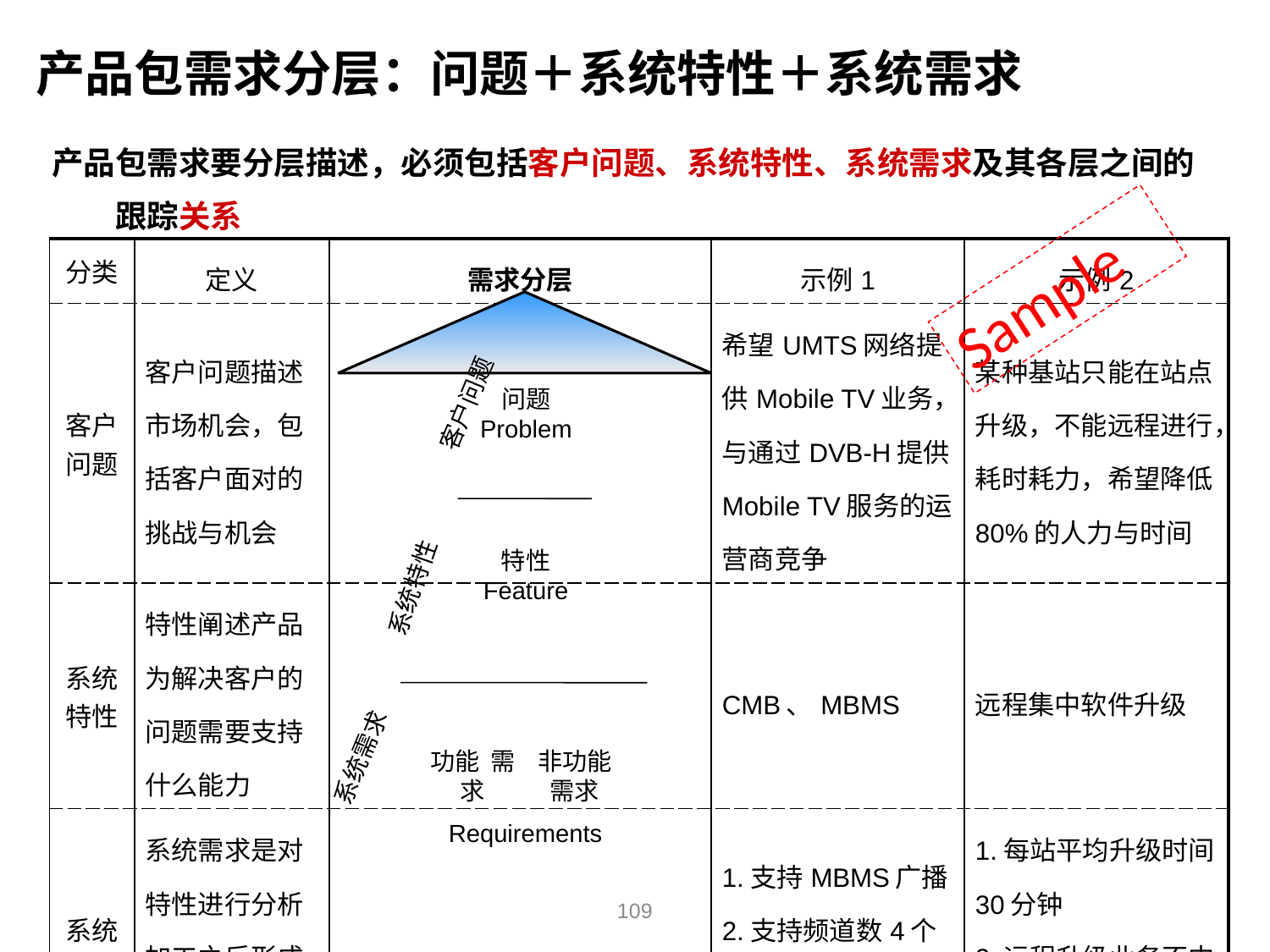

产品包需求分层：问题＋系统特性＋系统需求
产品包需求要分层描述，必须包括客户问题、系统特性、系统需求及其各层之间的跟踪关系
| 分类 | 定义 | 需求分层 | 示例1 | 示例2 |
| --- | --- | --- | --- | --- |
| 客户问题 | 客户问题描述市场机会，包括客户面对的挑战与机会 |  | 希望UMTS网络提供Mobile TV业务，与通过DVB-H提供Mobile TV服务的运营商竞争 | 某种基站只能在站点升级，不能远程进行，耗时耗力，希望降低80%的人力与时间 |
| 系统特性 | 特性阐述产品为解决客户的问题需要支持什么能力 |  | CMB、MBMS | 远程集中软件升级 |
| 系统需求 | 系统需求是对特性进行分析加工之后形成的针对产品的黑盒交付需求 |  | 1.支持MBMS广播 2.支持频道数4个 3.每频道支持256Kbps的速率 | 1.每站平均升级时间30分钟 2.远程升级业务不中断 3.升级失败自动回滚 |
Sample

问题
Problem
客户问题

特性
Feature
系统特性

系统需求
功能  需求
非功能需求
Requirements
109